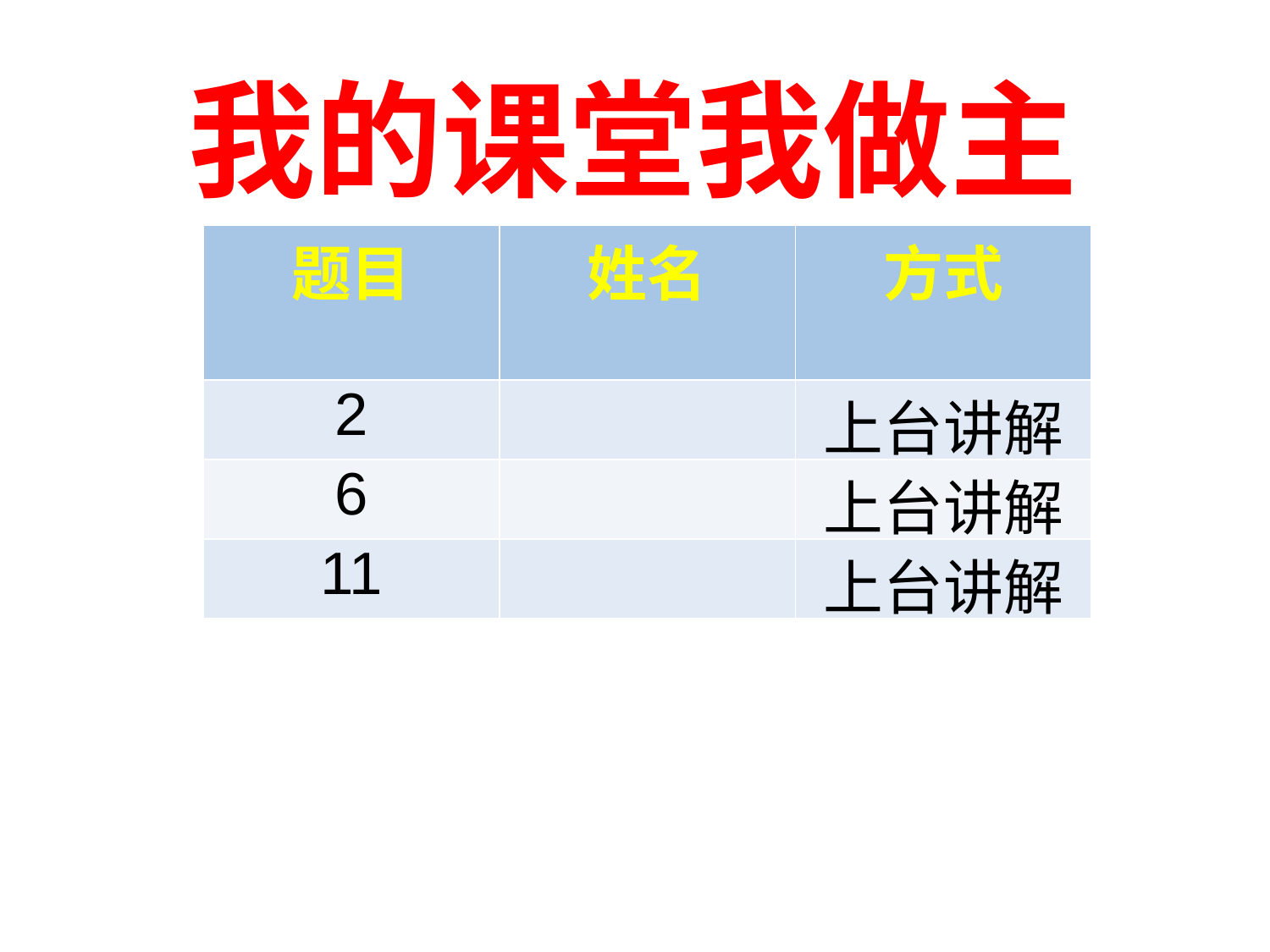

我的课堂我做主
| 题目 | 姓名 | 方式 |
| --- | --- | --- |
| 2 |  | 上台讲解 |
| 6 |  | 上台讲解 |
| 11 |  | 上台讲解 |